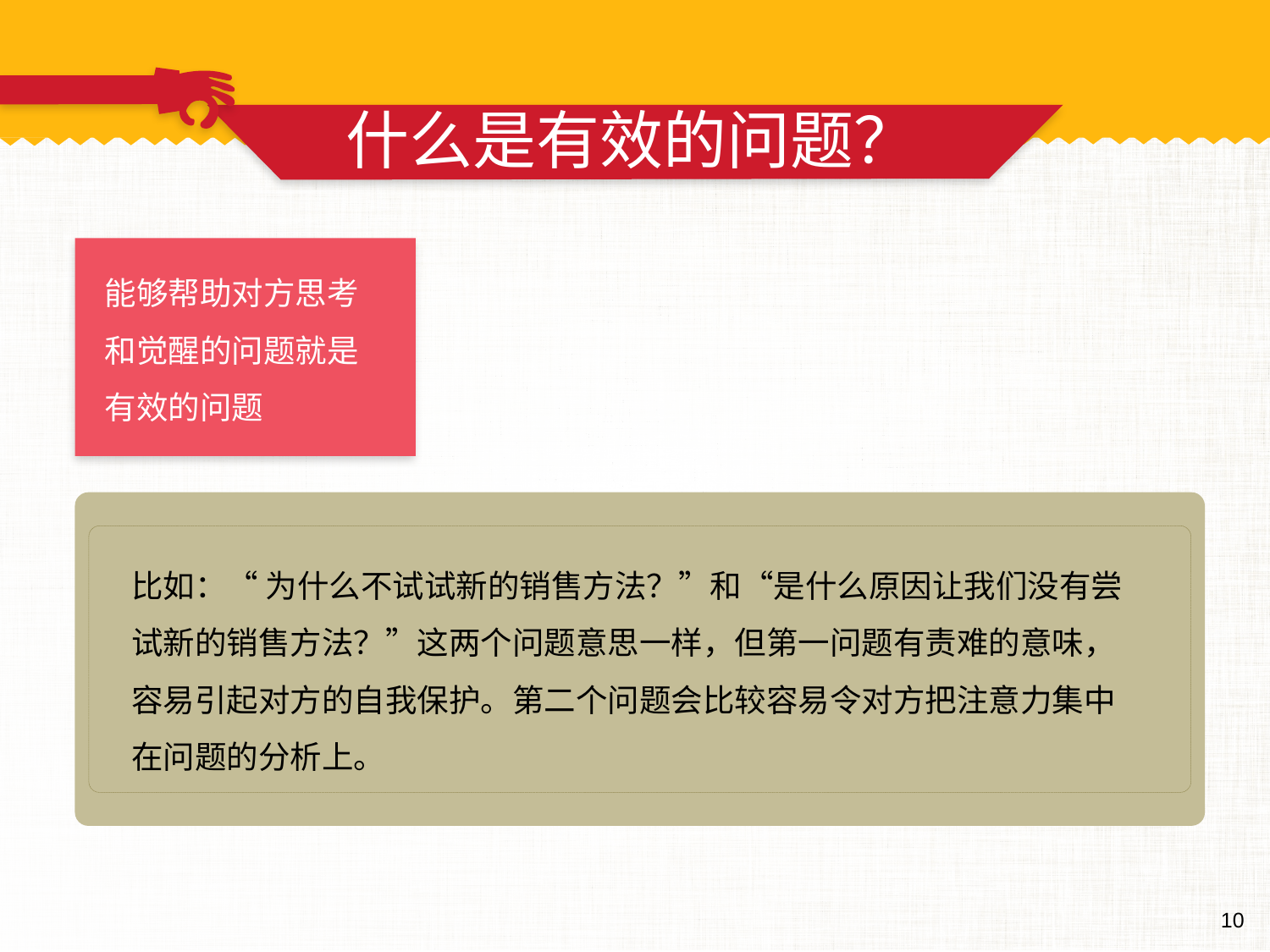

# 什么是有效的问题？

能够帮助对方思考和觉醒的问题就是有效的问题

比如：“ 为什么不试试新的销售方法？”和“是什么原因让我们没有尝试新的销售方法？”这两个问题意思一样，但第一问题有责难的意味，容易引起对方的自我保护。第二个问题会比较容易令对方把注意力集中在问题的分析上。